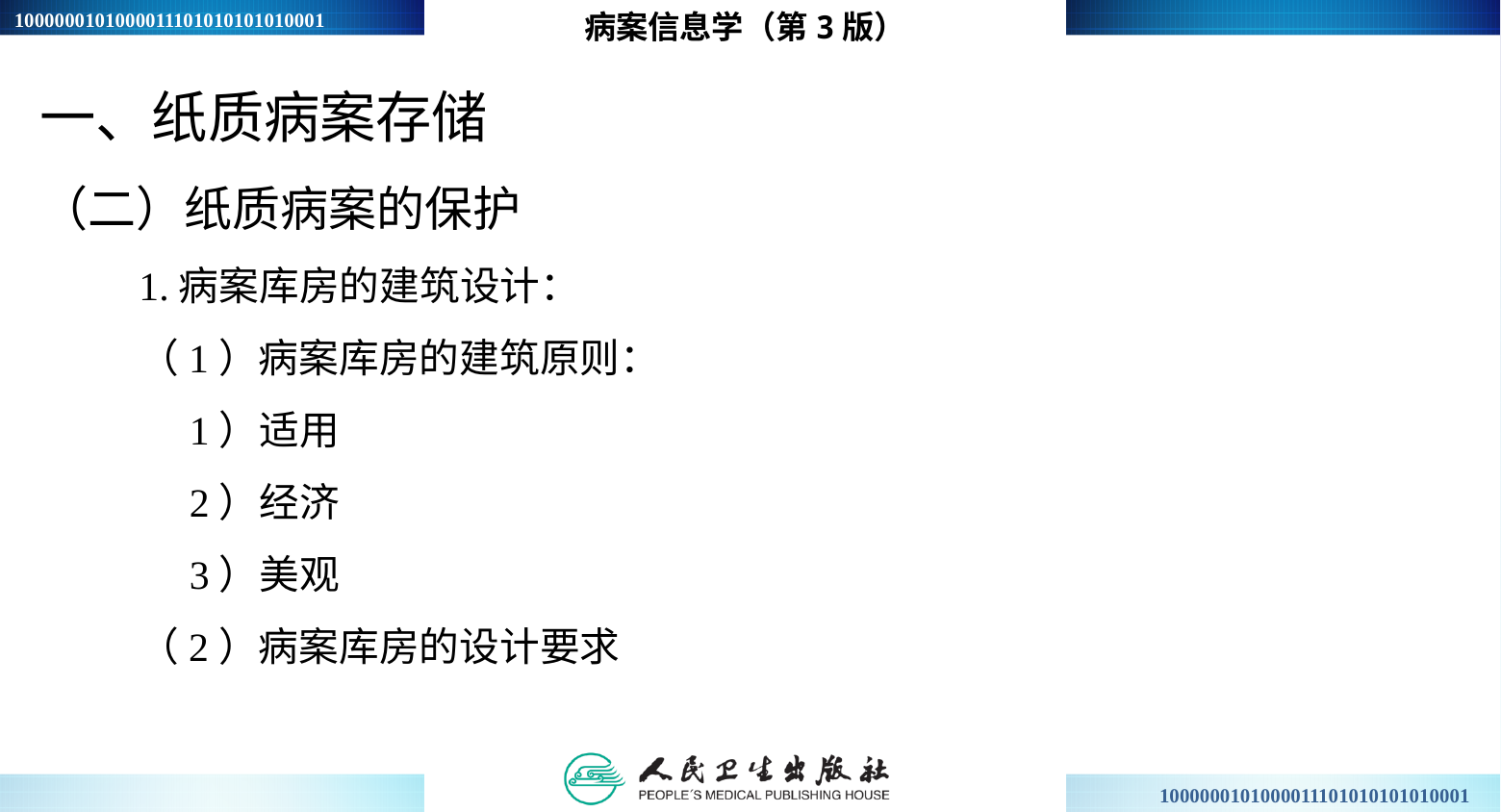

病案信息学（第3版）
一、纸质病案存储
（二）纸质病案的保护
1.病案库房的建筑设计：
（1）病案库房的建筑原则：
     1）适用
     2）经济
     3）美观
（2）病案库房的设计要求